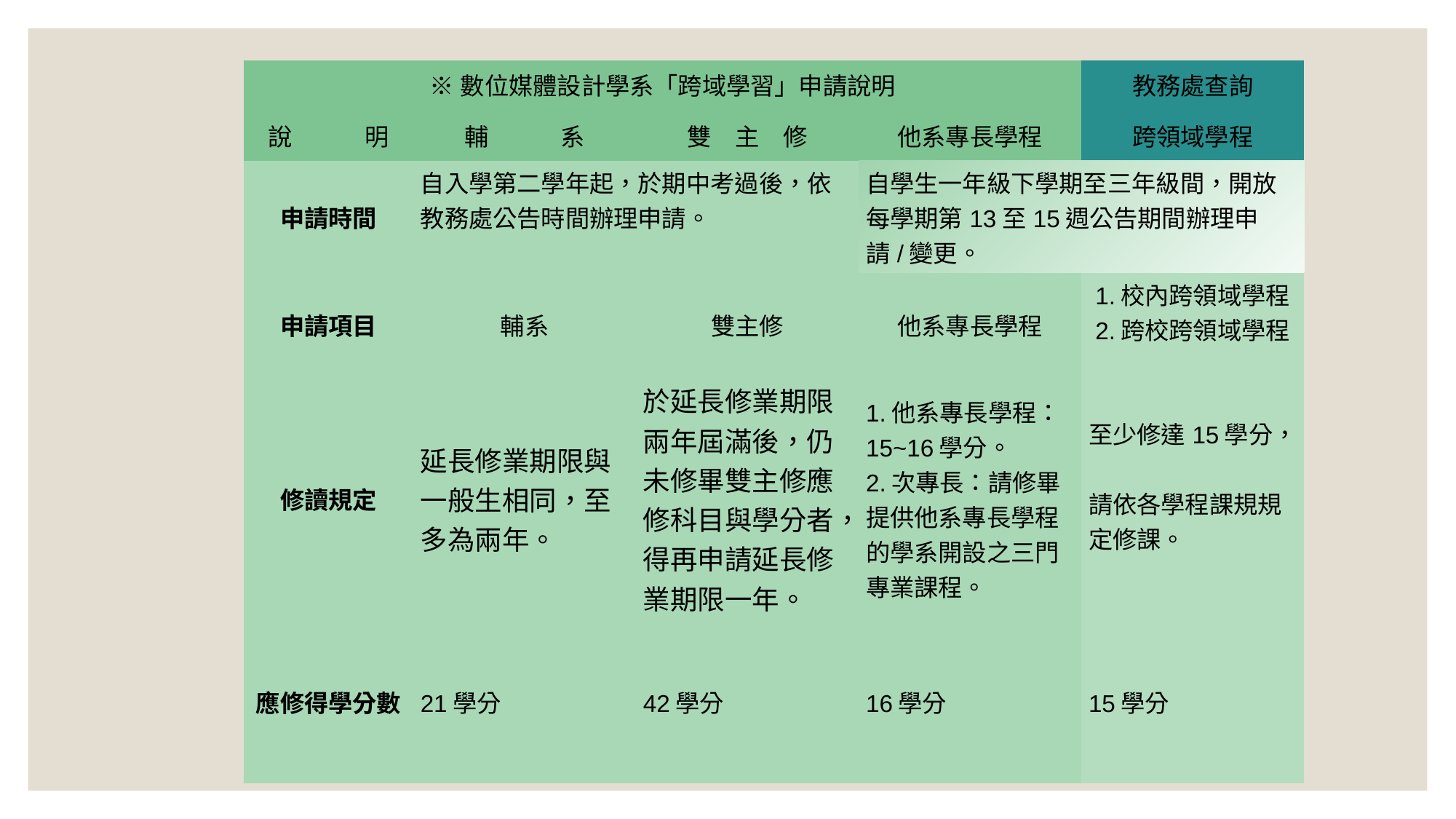

| ※數位媒體設計學系「跨域學習」申請說明 |  |  |  | 教務處查詢 |
| --- | --- | --- | --- | --- |
| 說　　　明 | 輔　　　系 | 雙　主　修 | 他系專長學程 | 跨領域學程 |
| 申請時間 | 自入學第二學年起，於期中考過後，依教務處公告時間辦理申請。 |  | 自學生一年級下學期至三年級間，開放每學期第13至15週公告期間辦理申請/變更。 |  |
| 申請項目 | 輔系 | 雙主修 | 他系專長學程 | 1.校內跨領域學程 2.跨校跨領域學程 |
| 修讀規定 | 延長修業期限與一般生相同，至多為兩年。 | 於延長修業期限兩年屆滿後，仍未修畢雙主修應修科目與學分者，得再申請延長修業期限一年。 | 1.他系專長學程：15~16學分。 2.次專長：請修畢提供他系專長學程的學系開設之三門專業課程。 | 至少修達15學分， 請依各學程課規規定修課。 |
| 應修得學分數 | 21學分 | 42學分 | 16學分 | 15學分 |